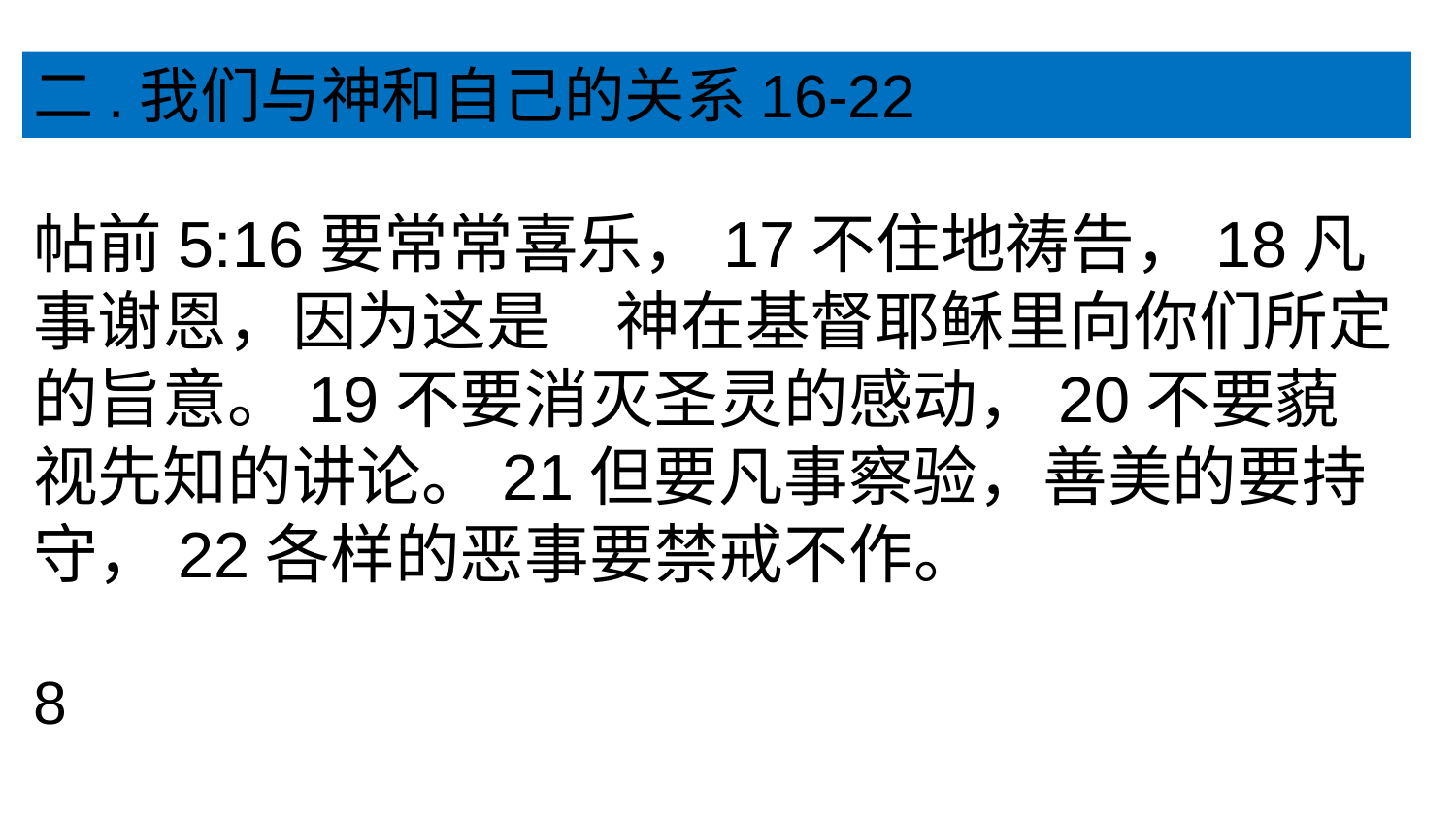

二.我们与神和自己的关系16-22

帖前5:16要常常喜乐，17不住地祷告，18凡事谢恩，因为这是　神在基督耶稣里向你们所定的旨意。19不要消灭圣灵的感动，20不要藐视先知的讲论。21但要凡事察验，善美的要持守，22各样的恶事要禁戒不作。

8